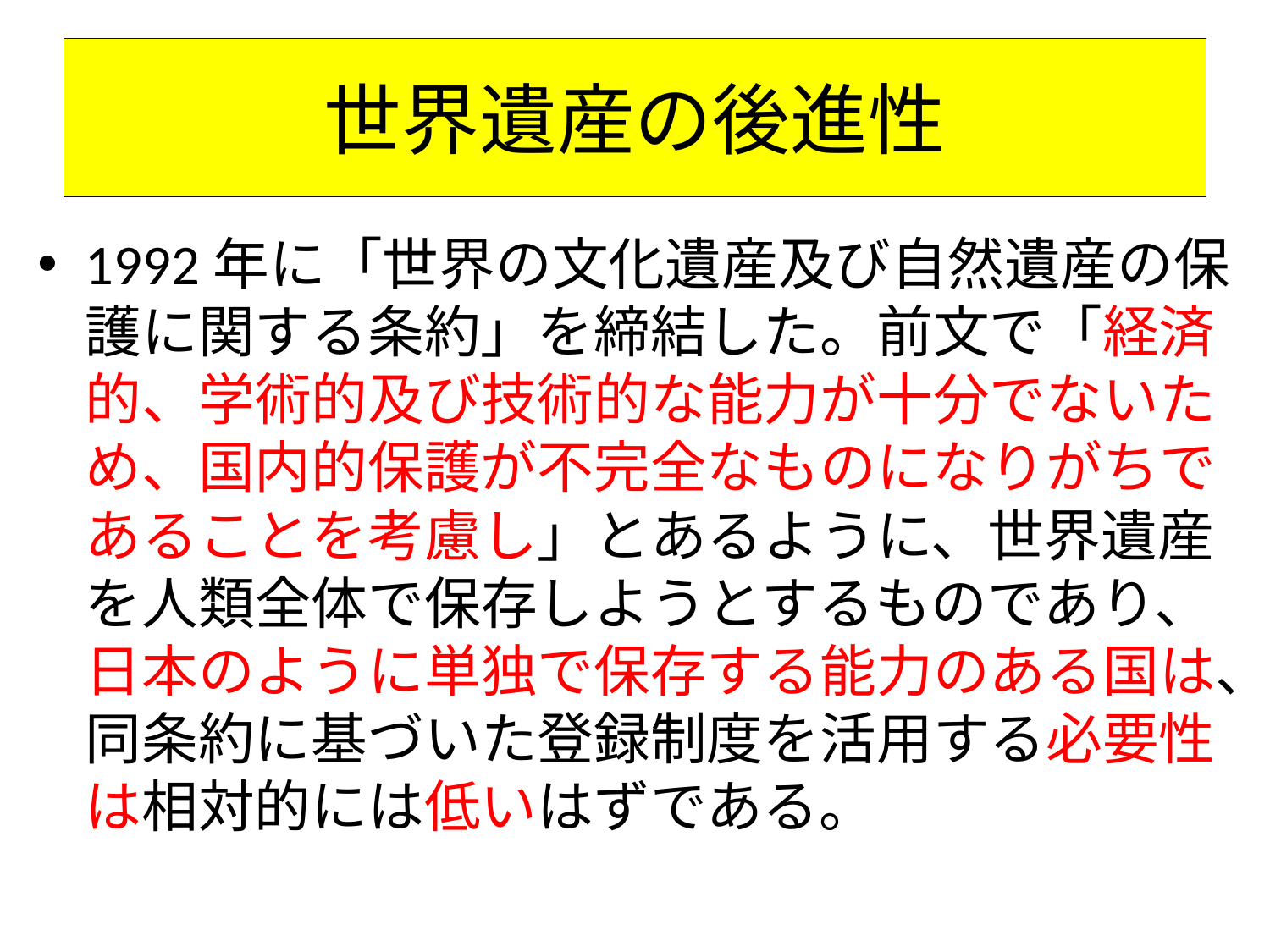

# 世界遺産の後進性
1992年に「世界の文化遺産及び自然遺産の保護に関する条約」を締結した。前文で「経済的、学術的及び技術的な能力が十分でないため、国内的保護が不完全なものになりがちであることを考慮し」とあるように、世界遺産を人類全体で保存しようとするものであり、日本のように単独で保存する能力のある国は、同条約に基づいた登録制度を活用する必要性は相対的には低いはずである。